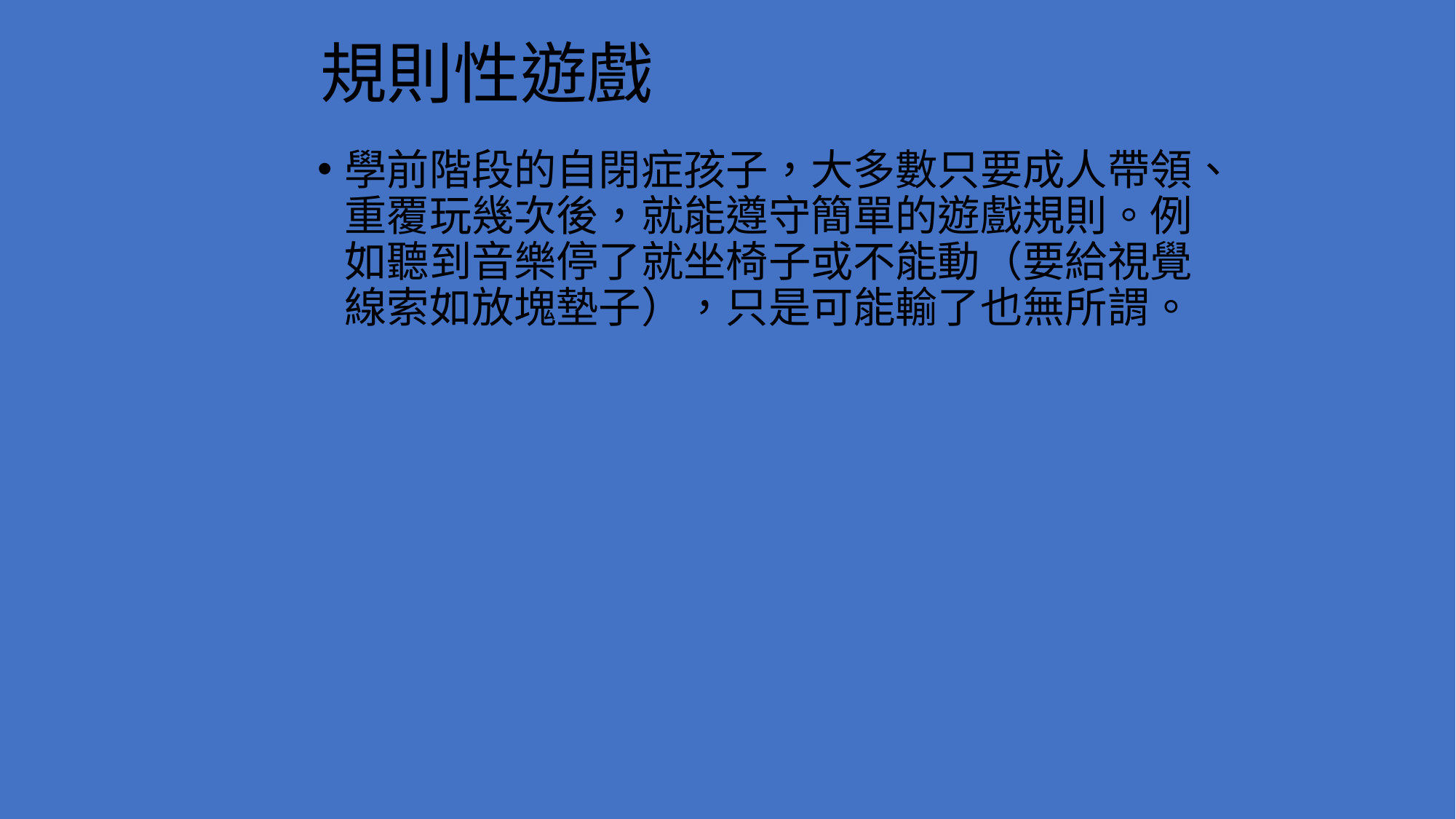

# 規則性遊戲
學前階段的自閉症孩子，大多數只要成人帶領、重覆玩幾次後，就能遵守簡單的遊戲規則。例如聽到音樂停了就坐椅子或不能動（要給視覺線索如放塊墊子），只是可能輸了也無所謂。